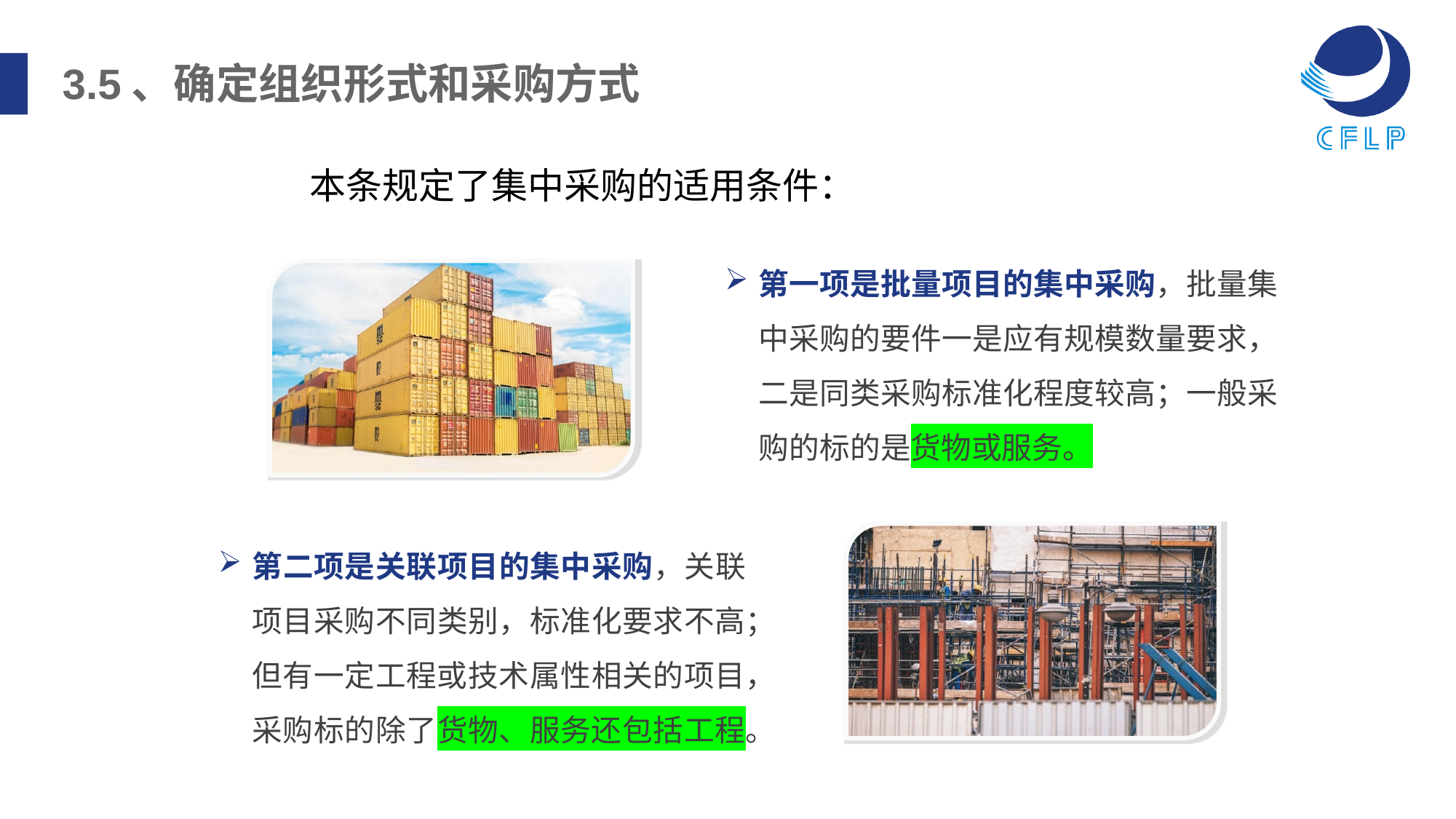

3.5、确定组织形式和采购方式

本条规定了集中采购的适用条件：

第一项是批量项目的集中采购，批量集中采购的要件一是应有规模数量要求，二是同类采购标准化程度较高；一般采购的标的是货物或服务。

第二项是关联项目的集中采购，关联项目采购不同类别，标准化要求不高；但有一定工程或技术属性相关的项目，采购标的除了货物、服务还包括工程。